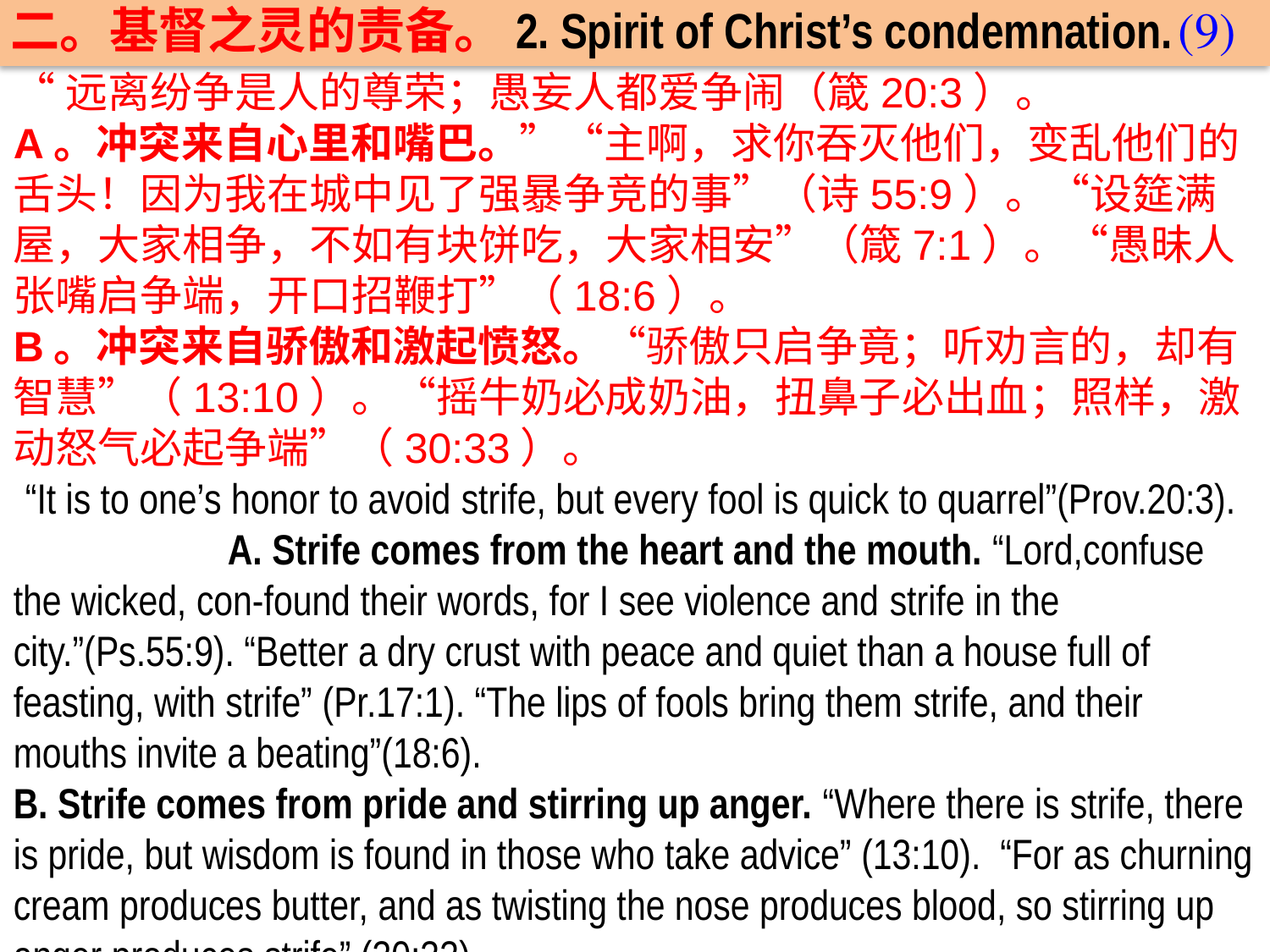

(9)
二。基督之灵的责备。2. Spirit of Christ’s condemnation.

“远离纷争是人的尊荣；愚妄人都爱争闹（箴20:3）。
A。冲突来自心里和嘴巴。”“主啊，求你吞灭他们，变乱他们的舌头！因为我在城中见了强暴争竞的事”（诗55:9）。“设筵满屋，大家相争，不如有块饼吃，大家相安”（箴7:1）。“愚昧人张嘴启争端，开口招鞭打”（18:6）。
B。冲突来自骄傲和激起愤怒。“骄傲只启争竟；听劝言的，却有智慧”（13:10）。“摇牛奶必成奶油，扭鼻子必出血；照样，激动怒气必起争端”（30:33）。
 “It is to one’s honor to avoid strife, but every fool is quick to quarrel”(Prov.20:3).                         A. Strife comes from the heart and the mouth. “Lord,confuse the wicked, con-found their words, for I see violence and strife in the city.”(Ps.55:9). “Better a dry crust with peace and quiet than a house full of feasting, with strife” (Pr.17:1). “The lips of fools bring them strife, and their mouths invite a beating”(18:6).
B. Strife comes from pride and stirring up anger. “Where there is strife, there is pride, but wisdom is found in those who take advice” (13:10).  “For as churning cream produces butter, and as twisting the nose produces blood, so stirring up anger produces strife” (30:33).